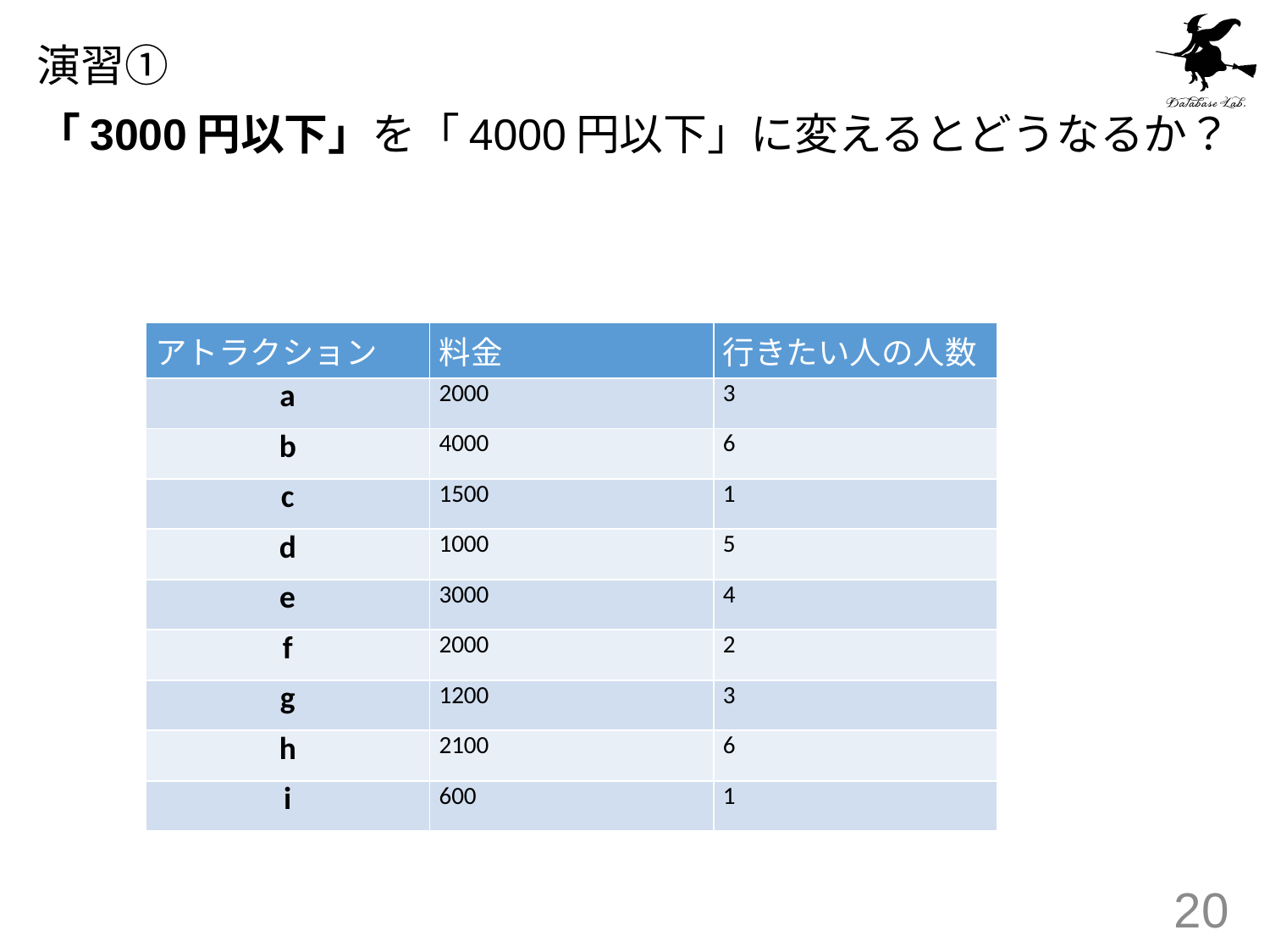

演習①
「3000円以下」を「4000円以下」に変えるとどうなるか？

| アトラクション | 料金 | 行きたい人の人数 |
| --- | --- | --- |
| a | 2000 | 3 |
| b | 4000 | 6 |
| c | 1500 | 1 |
| d | 1000 | 5 |
| e | 3000 | 4 |
| f | 2000 | 2 |
| g | 1200 | 3 |
| h | 2100 | 6 |
| i | 600 | 1 |
20